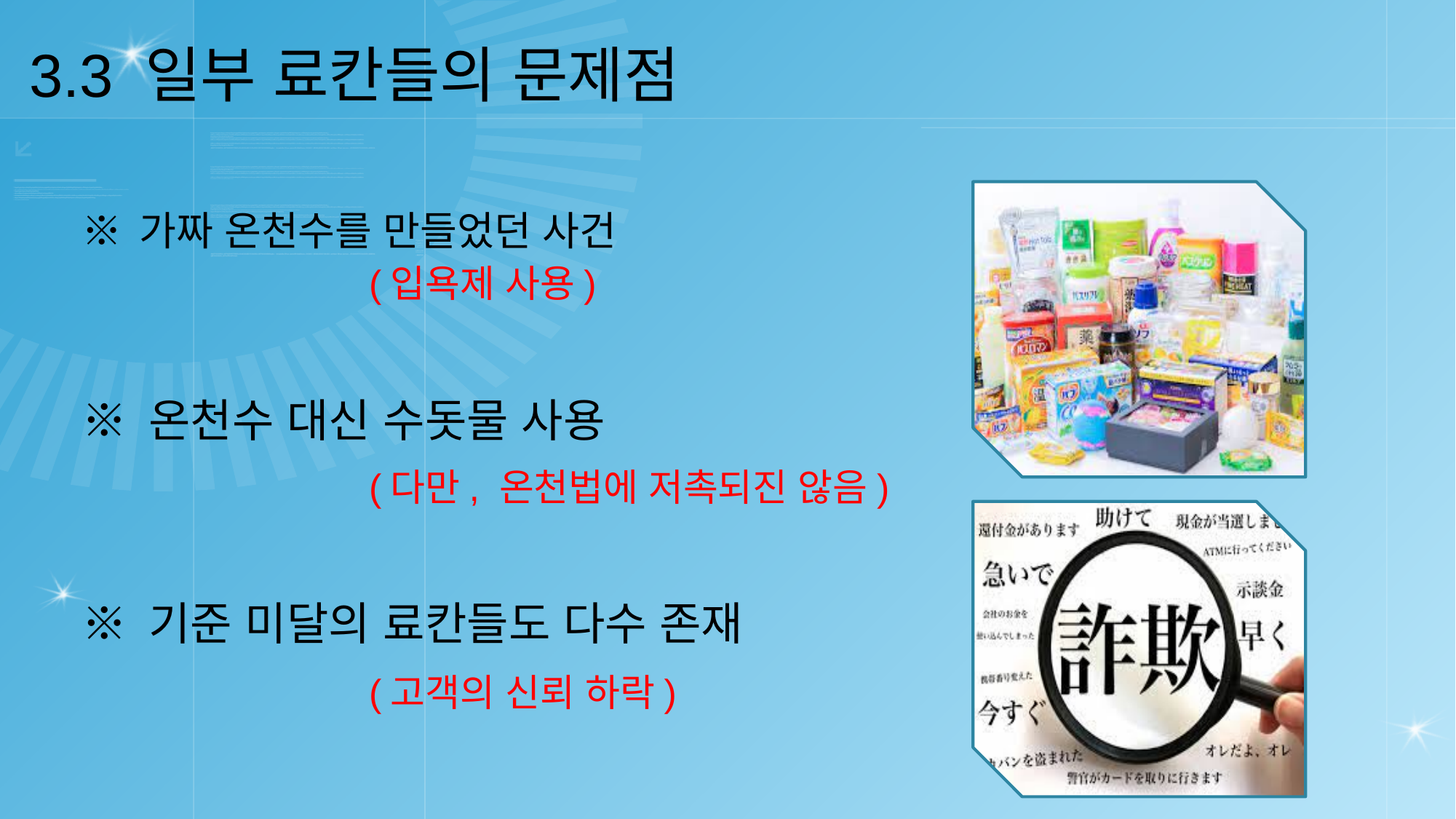

3.3 일부 료칸들의 문제점

※ 가짜 온천수를 만들었던 사건
(입욕제 사용)
※ 온천수 대신 수돗물 사용
(다만, 온천법에 저촉되진 않음)

※ 기준 미달의 료칸들도 다수 존재
(고객의 신뢰 하락)